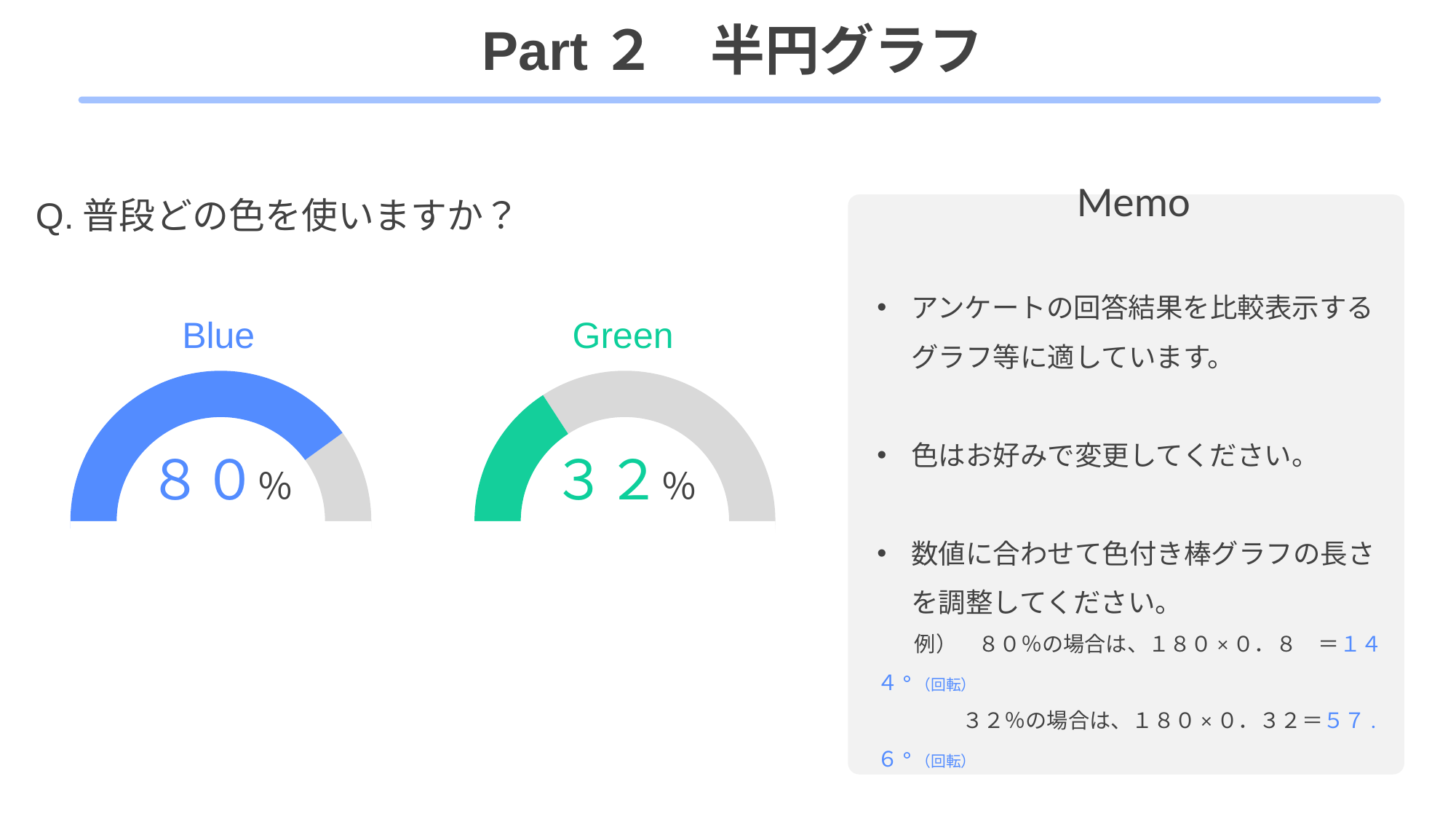

Part２　半円グラフ
Q.普段どの色を使いますか？
Memo

アンケートの回答結果を比較表示するグラフ等に適しています。

色はお好みで変更してください。

数値に合わせて色付き棒グラフの長さを調整してください。
例）　８０％の場合は、１８０×０．８　＝１４４°（回転）
３２％の場合は、１８０×０．３２＝５７.６°（回転）

Blue
Green

８０％
３２％